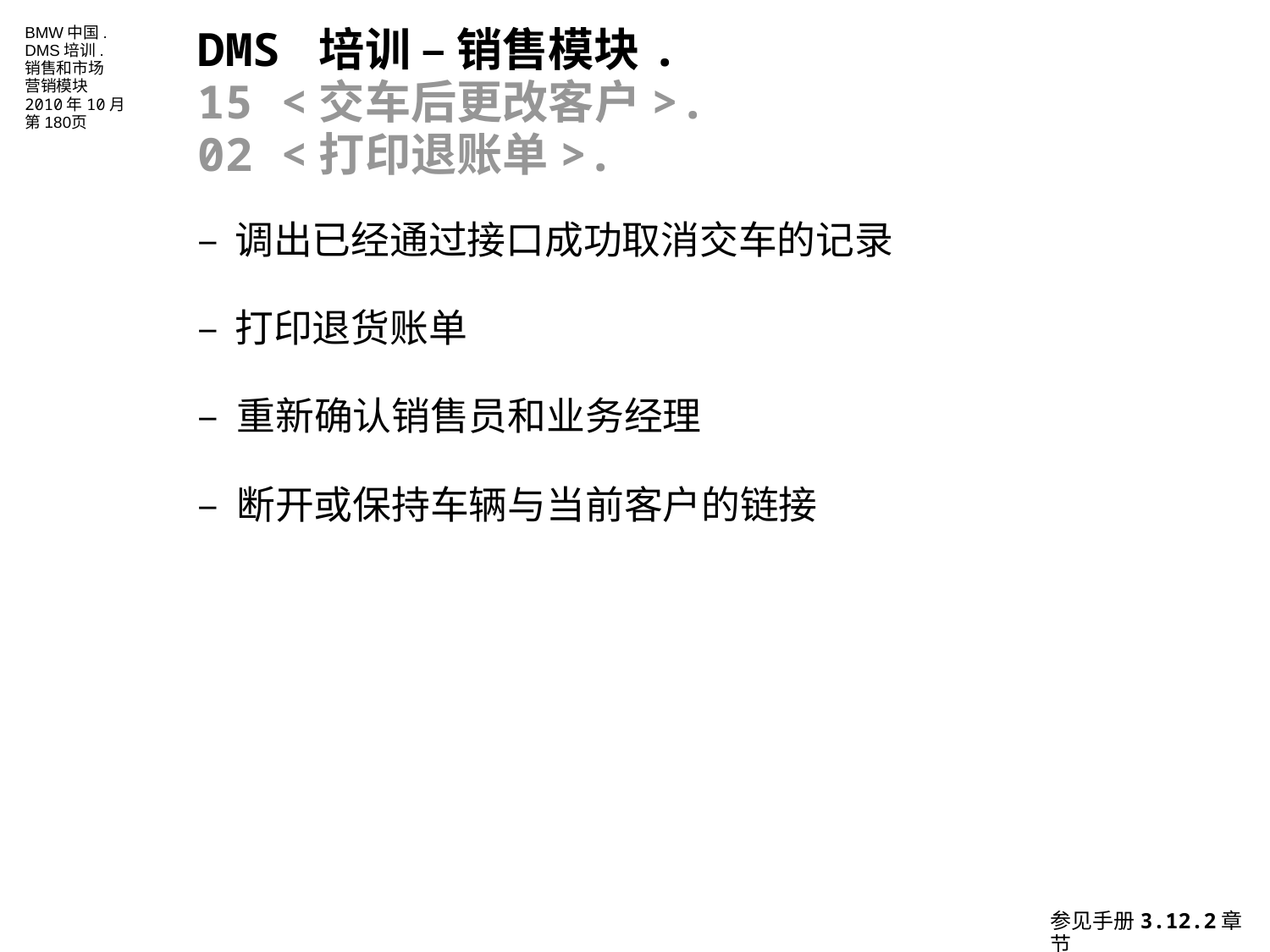

DMS 培训 – 销售模块.
15 <交车后更改客户>.
02 <打印退账单>.
–	调出已经通过接口成功取消交车的记录

–	打印退货账单

– 重新确认销售员和业务经理

– 断开或保持车辆与当前客户的链接

参见手册3.12.2章节